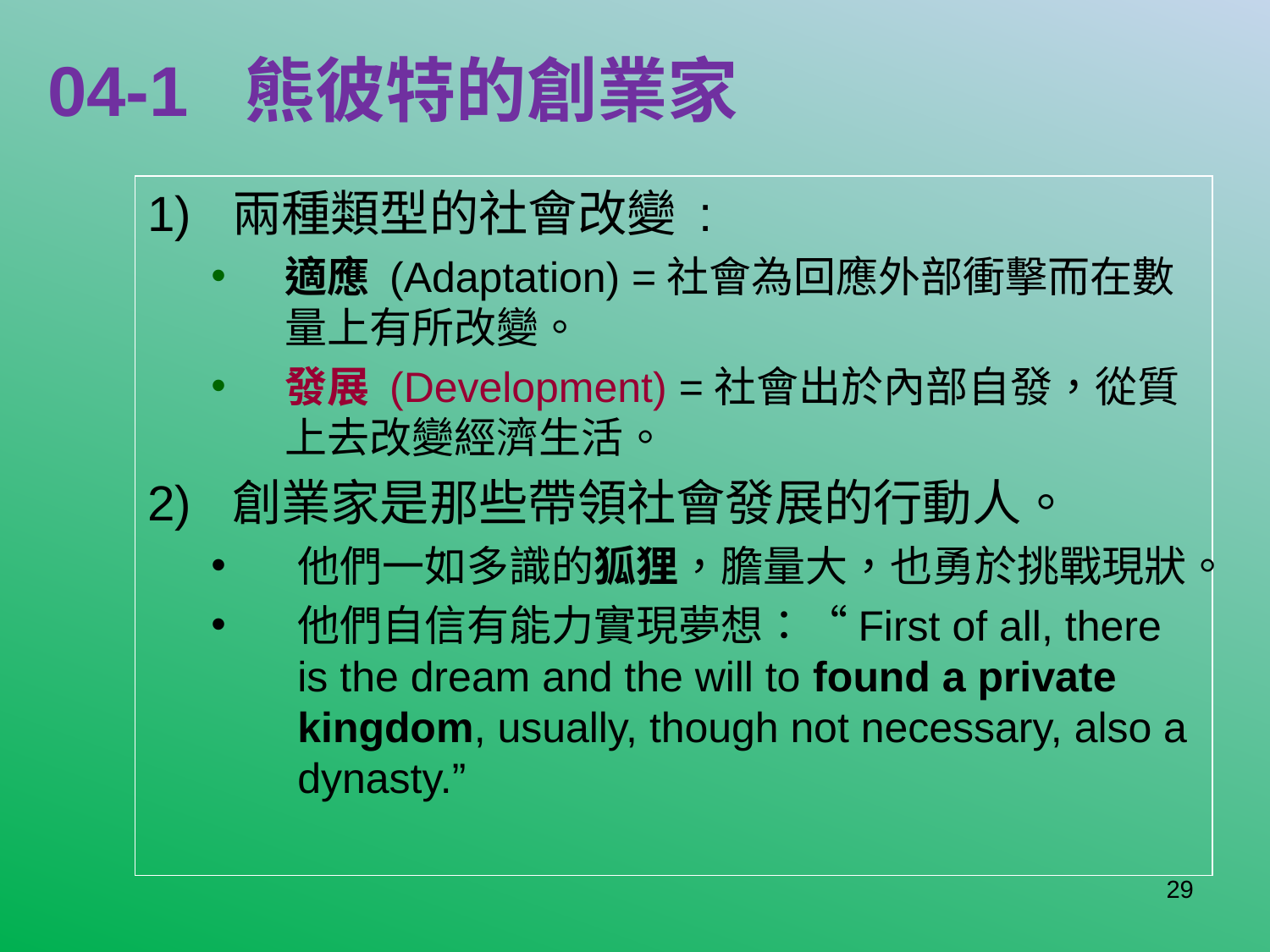

# 04-1  熊彼特的創業家
兩種類型的社會改變 :
適應 (Adaptation) =社會為回應外部衝擊而在數量上有所改變。
發展 (Development) =社會出於內部自發，從質上去改變經濟生活。
創業家是那些帶領社會發展的行動人。
他們一如多識的狐狸，膽量大，也勇於挑戰現狀。
他們自信有能力實現夢想：“First of all, there is the dream and the will to found a private kingdom, usually, though not necessary, also a dynasty.”
29